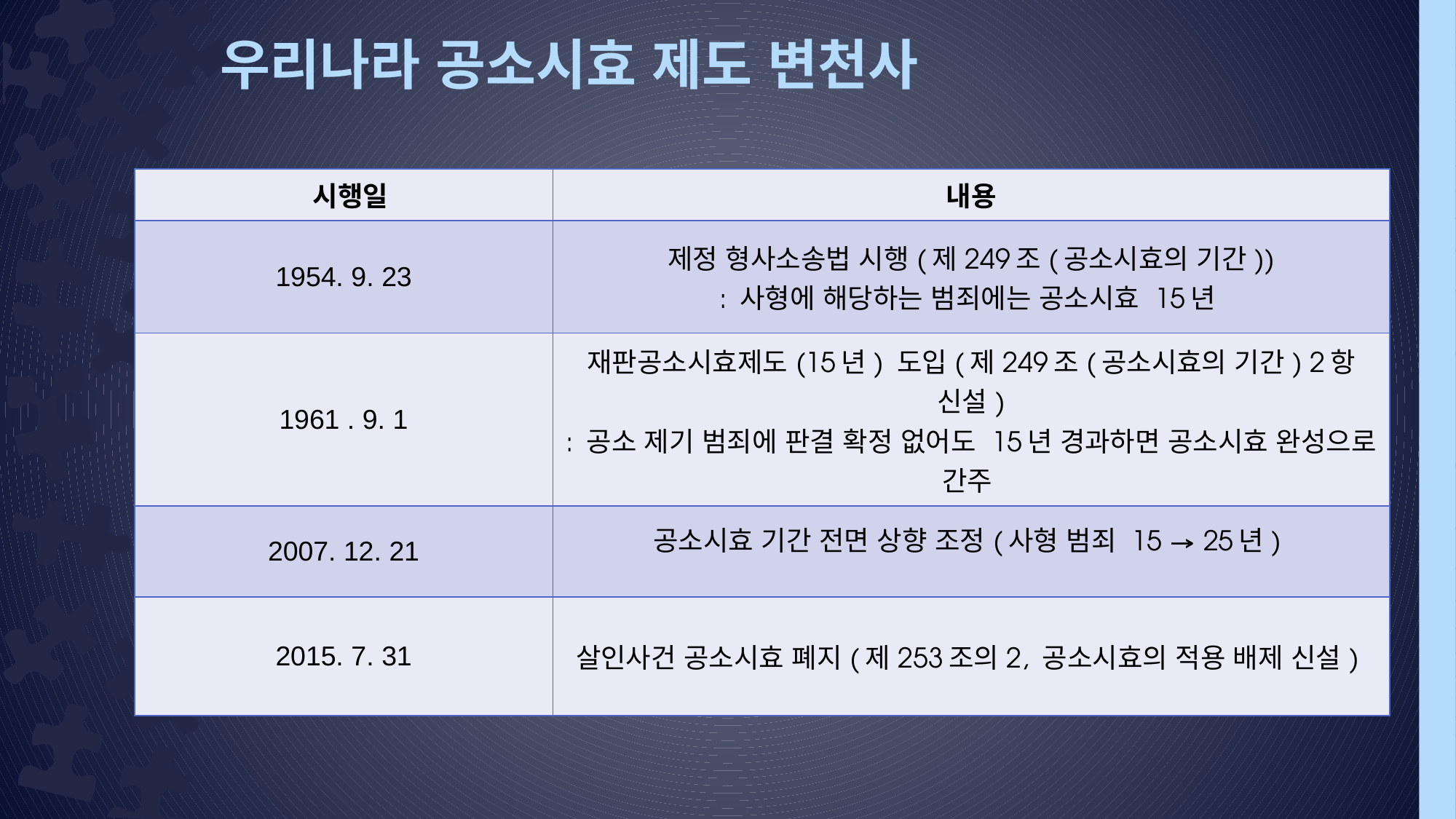

# 우리나라 공소시효 제도 변천사
| 시행일 | 내용 |
| --- | --- |
| 1954. 9. 23 | 제정 형사소송법 시행(제249조(공소시효의 기간)) : 사형에 해당하는 범죄에는 공소시효 15년 |
| 1961 . 9. 1 | 재판공소시효제도(15년) 도입(제249조(공소시효의 기간) 2항 신설) : 공소 제기 범죄에 판결 확정 없어도 15년 경과하면 공소시효 완성으로 간주 |
| 2007. 12. 21 | 공소시효 기간 전면 상향 조정(사형 범죄 15 → 25년) |
| 2015. 7. 31 | 살인사건 공소시효 폐지(제253조의2, 공소시효의 적용 배제 신설) |